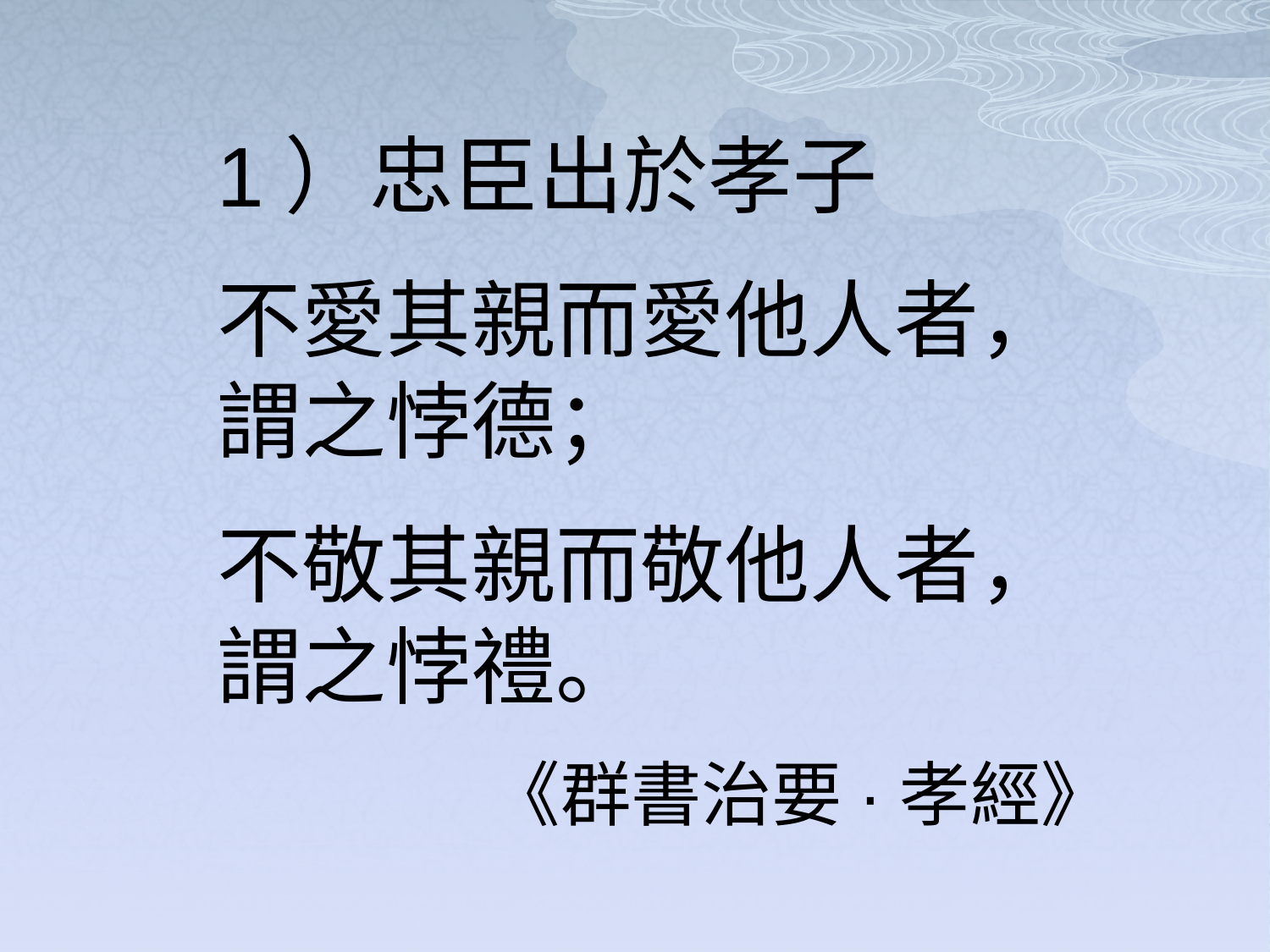

1）忠臣出於孝子
不愛其親而愛他人者，謂之悖德；
不敬其親而敬他人者，謂之悖禮。
《群書治要·孝經》